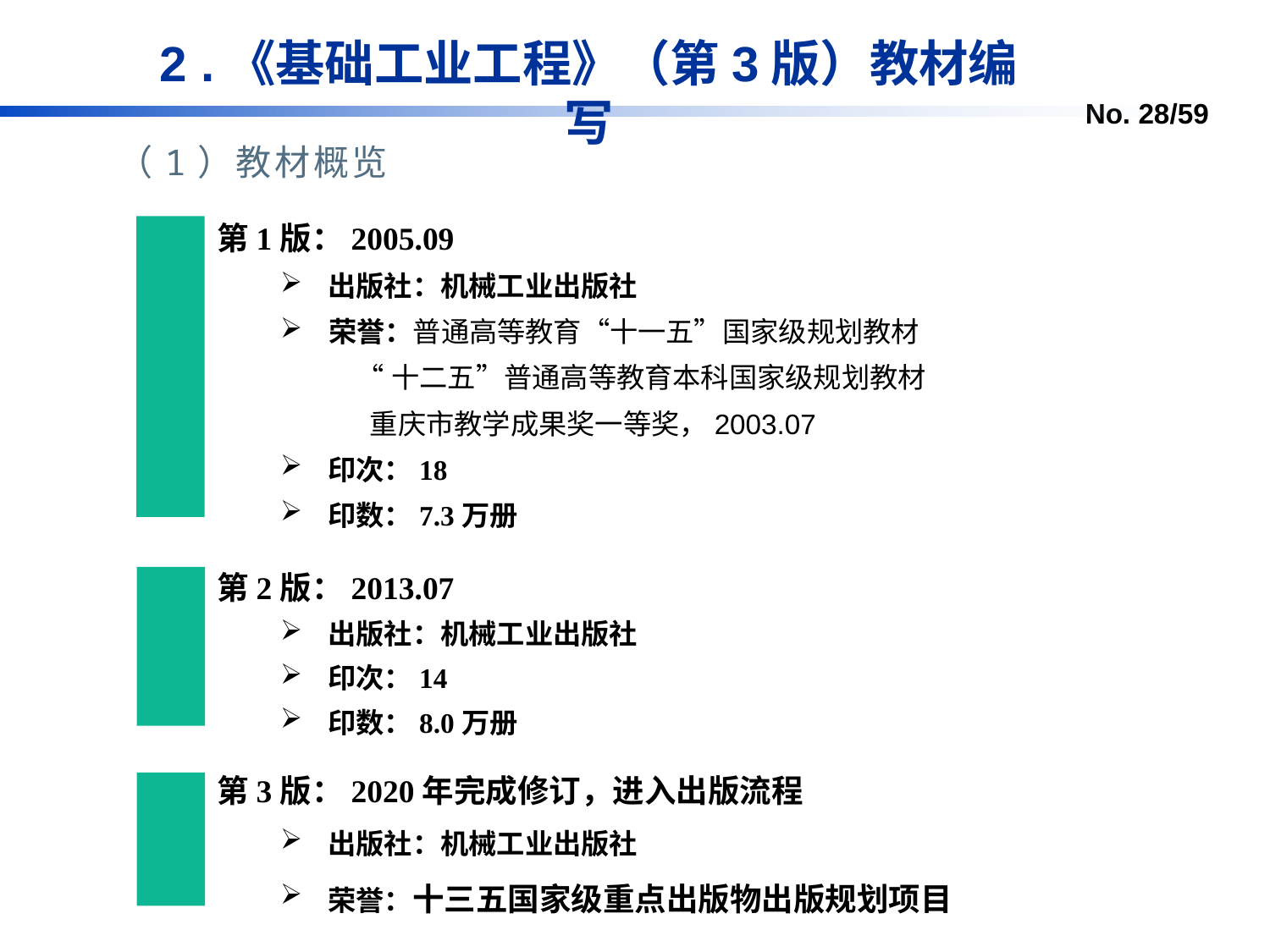

2 .《基础工业工程》（第3版）教材编写
（1）教材概览
第1版：2005.09
出版社：机械工业出版社
   荣誉：普通高等教育“十一五”国家级规划教材
                      “十二五”普通高等教育本科国家级规划教材
                       重庆市教学成果奖一等奖，2003.07
印次：18
印数：7.3万册

第2版：2013.07
出版社：机械工业出版社
印次：14
印数：8.0万册

第3版：2020年完成修订，进入出版流程
出版社：机械工业出版社
荣誉：十三五国家级重点出版物出版规划项目